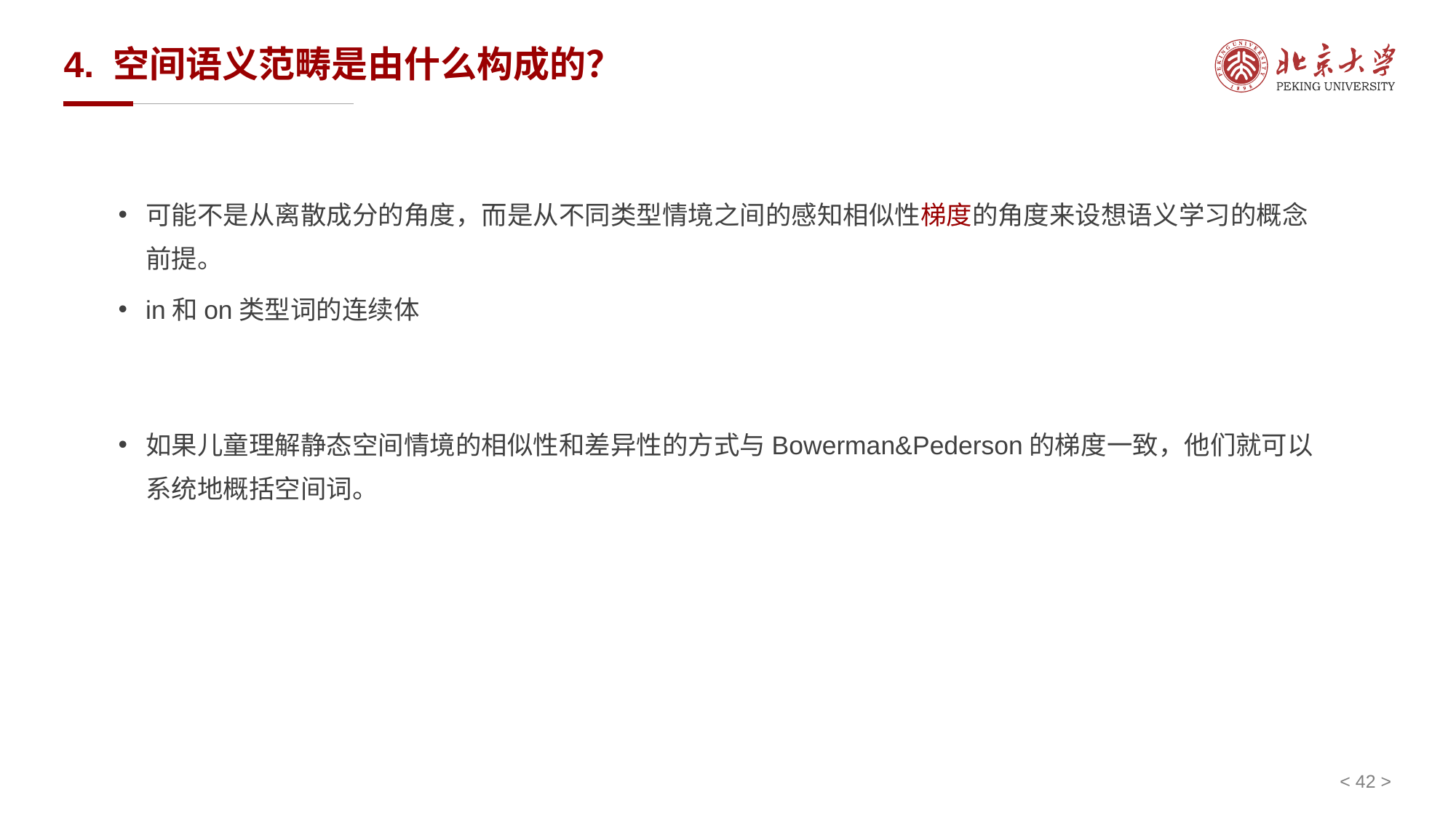

# 4. 空间语义范畴是由什么构成的？
可能不是从离散成分的角度，而是从不同类型情境之间的感知相似性梯度的角度来设想语义学习的概念前提。
in和on类型词的连续体
如果儿童理解静态空间情境的相似性和差异性的方式与Bowerman&Pederson的梯度一致，他们就可以系统地概括空间词。
< 42 >